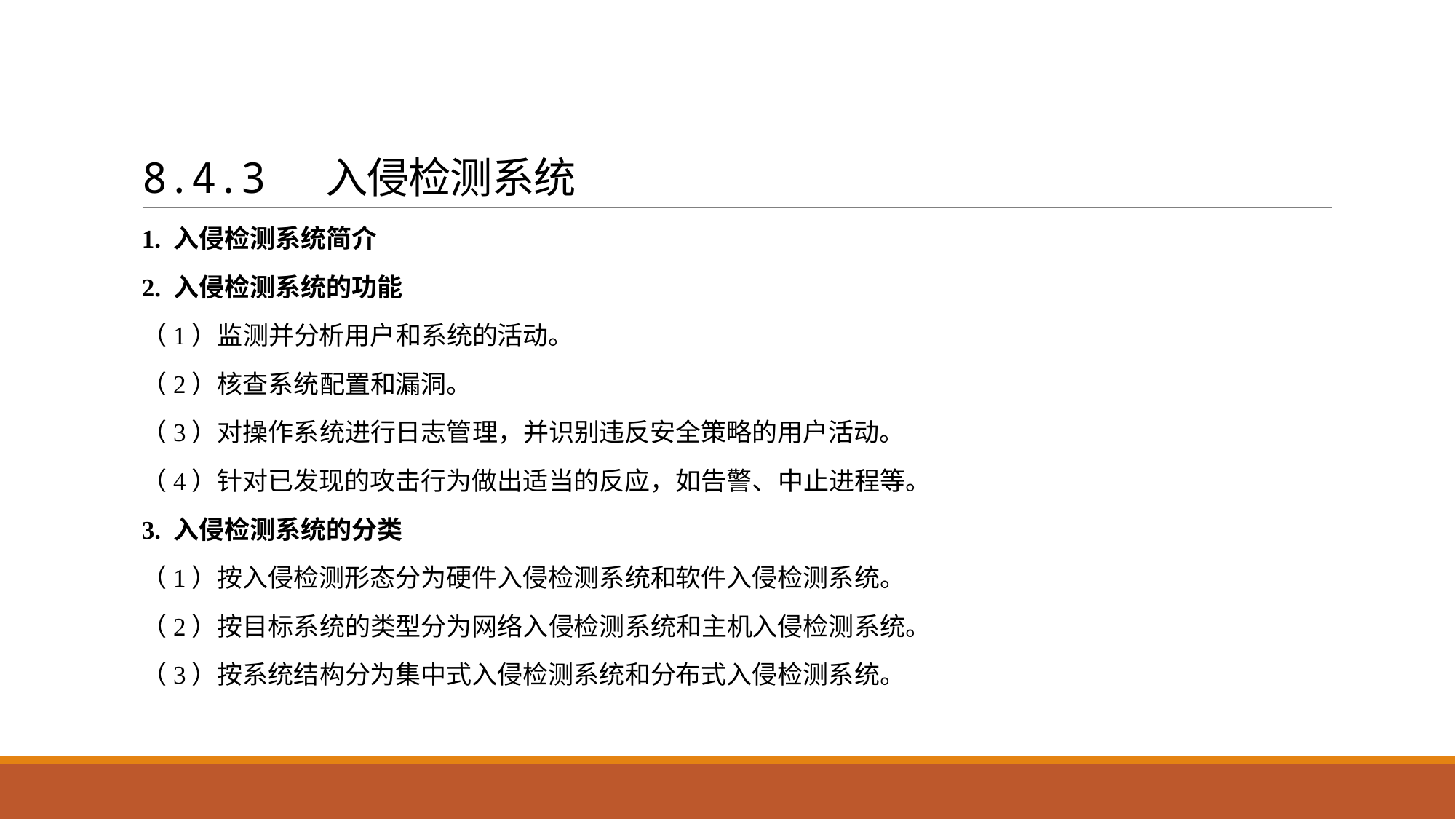

# 8.4.3  入侵检测系统
1. 入侵检测系统简介
2. 入侵检测系统的功能
（1）监测并分析用户和系统的活动。
（2）核查系统配置和漏洞。
（3）对操作系统进行日志管理，并识别违反安全策略的用户活动。
（4）针对已发现的攻击行为做出适当的反应，如告警、中止进程等。
3. 入侵检测系统的分类
（1）按入侵检测形态分为硬件入侵检测系统和软件入侵检测系统。
（2）按目标系统的类型分为网络入侵检测系统和主机入侵检测系统。
（3）按系统结构分为集中式入侵检测系统和分布式入侵检测系统。